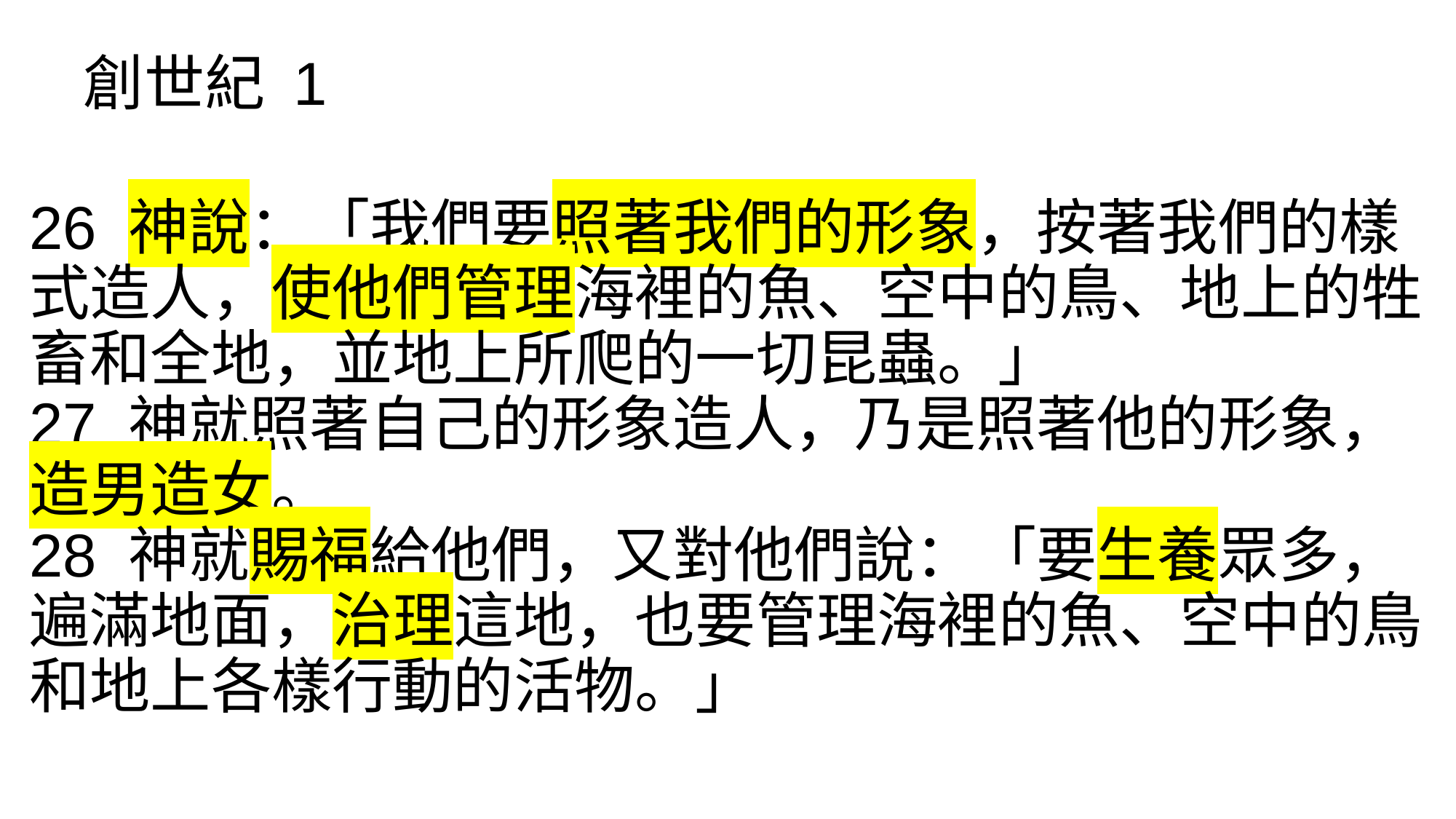

# 創世紀 1

26 神說：「我們要照著我們的形象，按著我們的樣式造人，使他們管理海裡的魚、空中的鳥、地上的牲畜和全地，並地上所爬的一切昆蟲。」
27 神就照著自己的形象造人，乃是照著他的形象，造男造女。
28 神就賜福給他們，又對他們說：「要生養眾多，遍滿地面，治理這地，也要管理海裡的魚、空中的鳥和地上各樣行動的活物。」